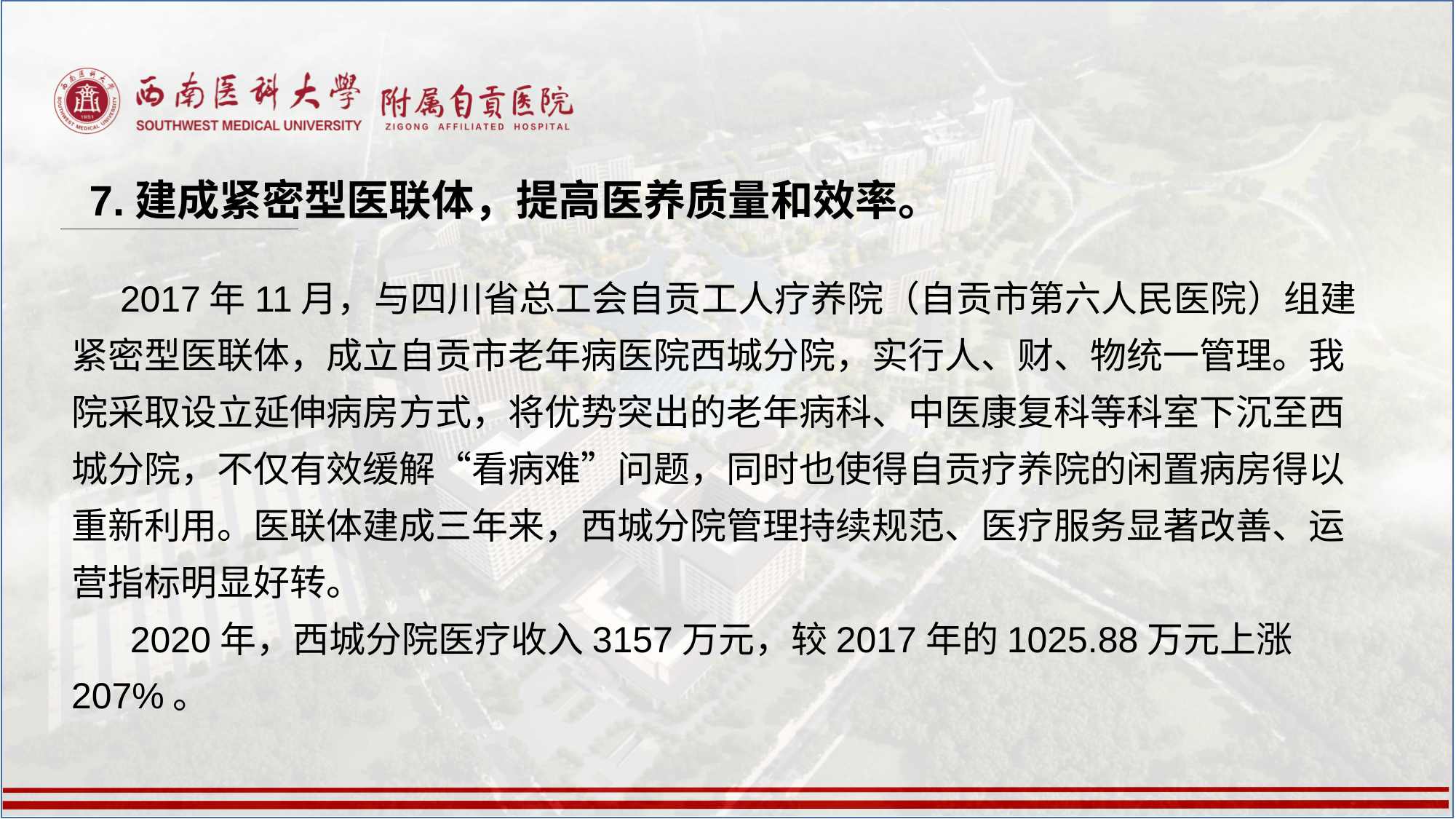

7.建成紧密型医联体，提高医养质量和效率。
2017年11月，与四川省总工会自贡工人疗养院（自贡市第六人民医院）组建紧密型医联体，成立自贡市老年病医院西城分院，实行人、财、物统一管理。我院采取设立延伸病房方式，将优势突出的老年病科、中医康复科等科室下沉至西城分院，不仅有效缓解“看病难”问题，同时也使得自贡疗养院的闲置病房得以重新利用。医联体建成三年来，西城分院管理持续规范、医疗服务显著改善、运营指标明显好转。
 2020年，西城分院医疗收入3157万元，较2017年的1025.88万元上涨207%。